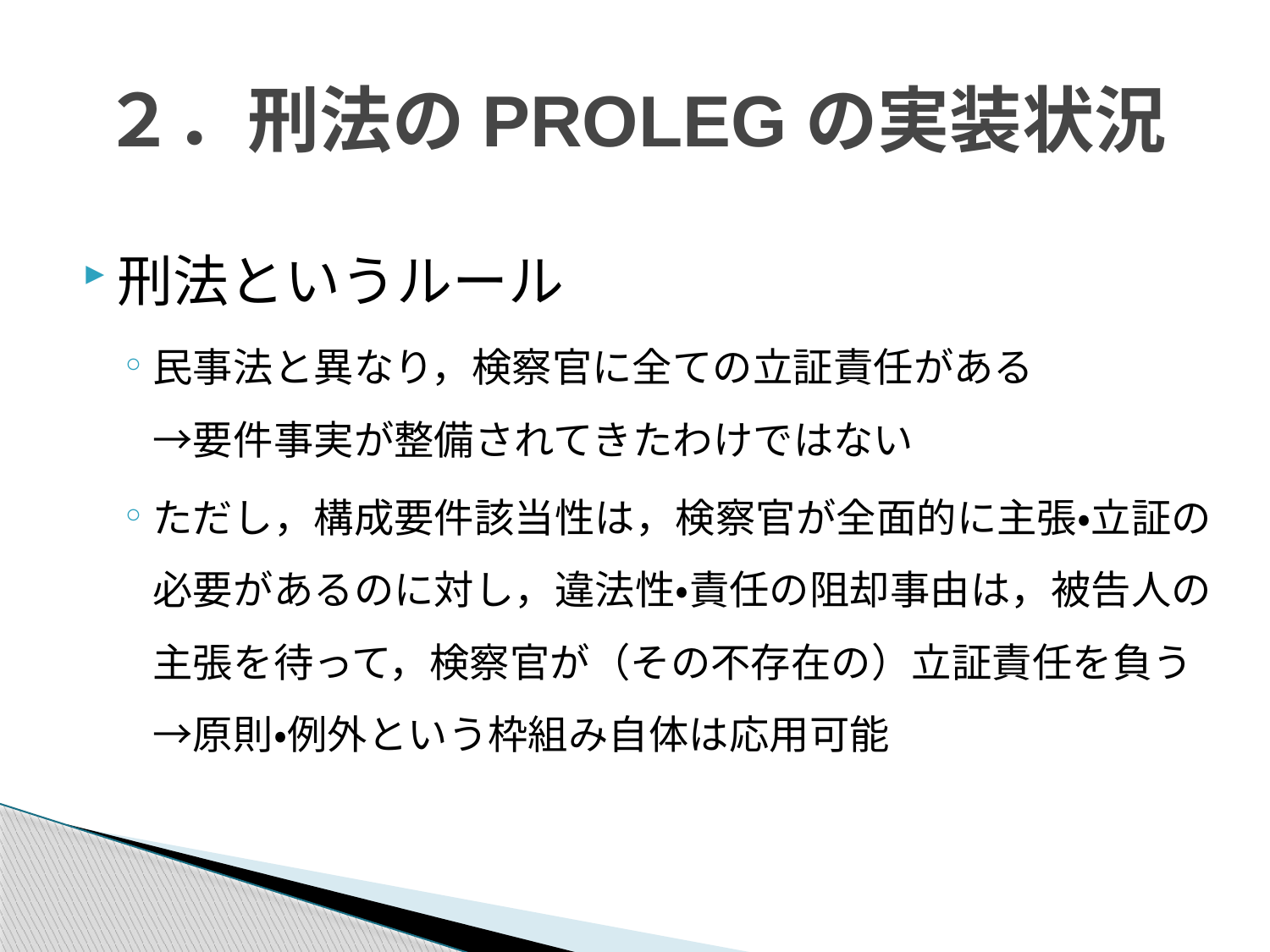

# ２．刑法のPROLEGの実装状況
刑法というルール
民事法と異なり，検察官に全ての立証責任がある
→要件事実が整備されてきたわけではない
ただし，構成要件該当性は，検察官が全面的に主張・立証の必要があるのに対し，違法性・責任の阻却事由は，被告人の主張を待って，検察官が（その不存在の）立証責任を負う
→原則・例外という枠組み自体は応用可能